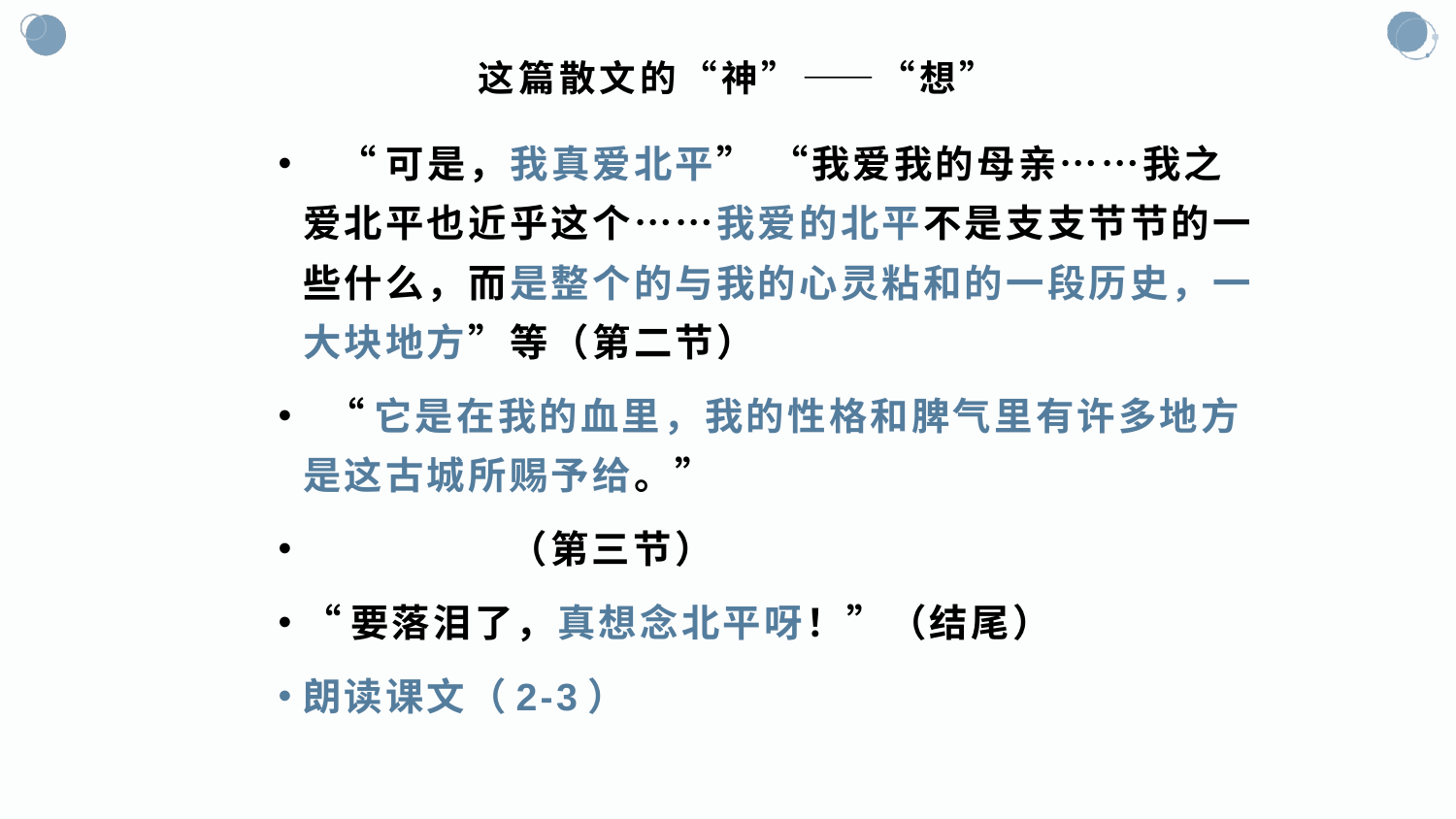

# 这篇散文的“神”——“想”
   “可是，我真爱北平” “我爱我的母亲……我之爱北平也近乎这个……我爱的北平不是支支节节的一些什么，而是整个的与我的心灵粘和的一段历史，一大块地方”等（第二节）
  “它是在我的血里，我的性格和脾气里有许多地方是这古城所赐予给。”
                 （第三节）
“要落泪了，真想念北平呀！”（结尾）
朗读课文（2-3）